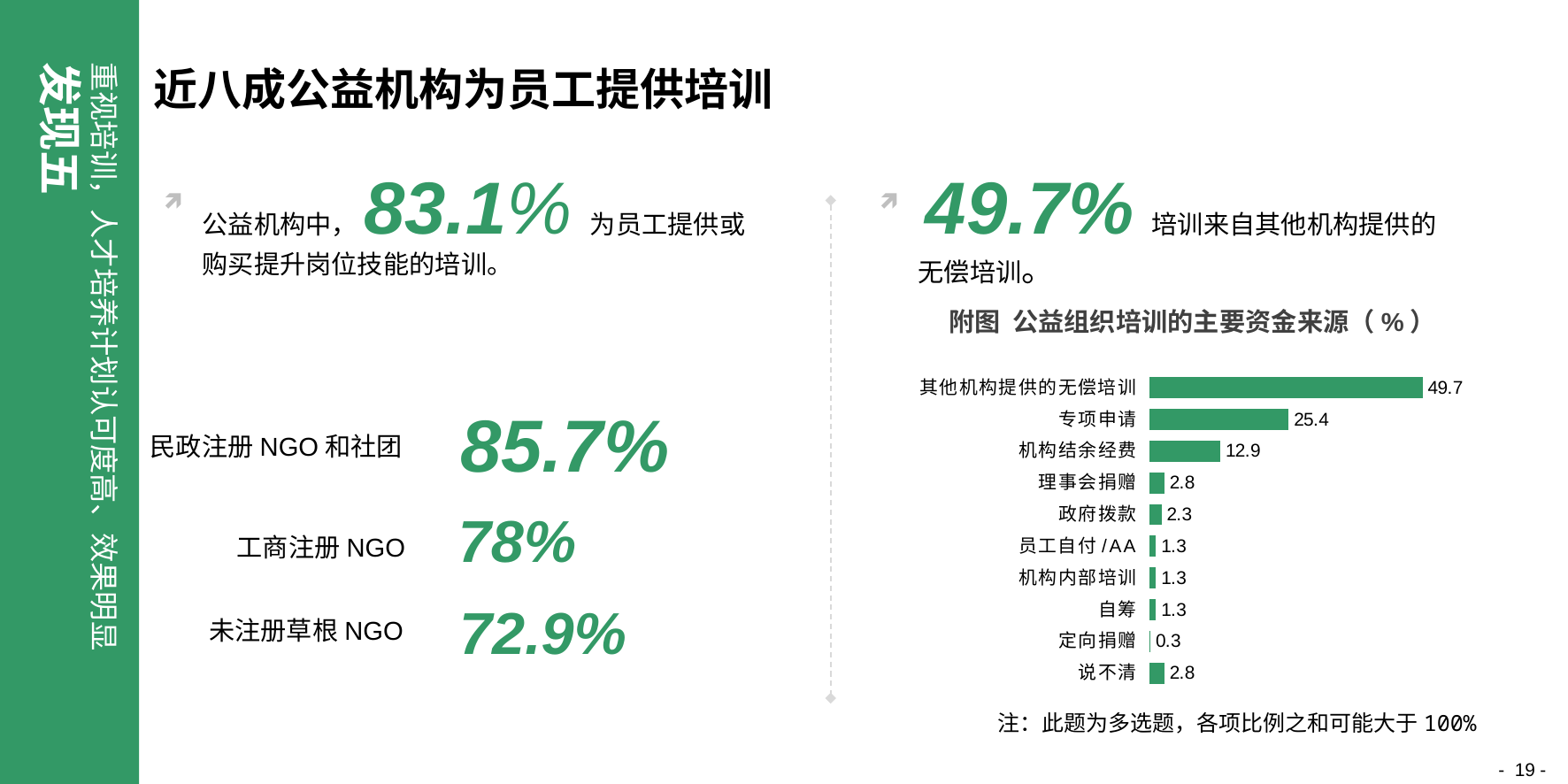

重视培训，人才培养计划认可度高、效果明显发现五
# 近八成公益机构为员工提供培训
公益机构中，83.1%为员工提供或购买提升岗位技能的培训。
 49.7%培训来自其他机构提供的无偿培训。
附图  公益组织培训的主要资金来源（%）

### Chart

| Category | 培训的资金来源 |
|---|---|
|  说不清 | 2.791878172588819 |
|  定向捐赠 | 0.25380710659898476 |
|  自筹 | 1.2690355329949239 |
|  机构内部培训 | 1.2690355329949239 |
|  员工自付/AA | 1.2690355329949239 |
|  政府拨款 | 2.284263959390863 |
|  理事会捐赠 | 2.791878172588819 |
|  机构结余经费 | 12.944162436548224 |
|  专项申请 | 25.38071065989849 |
|  其他机构提供的无偿培训 | 49.74619289340122 |
85.7%
民政注册NGO和社团
78%
工商注册NGO
72.9%
未注册草根NGO
注：此题为多选题，各项比例之和可能大于100%
-  19 -